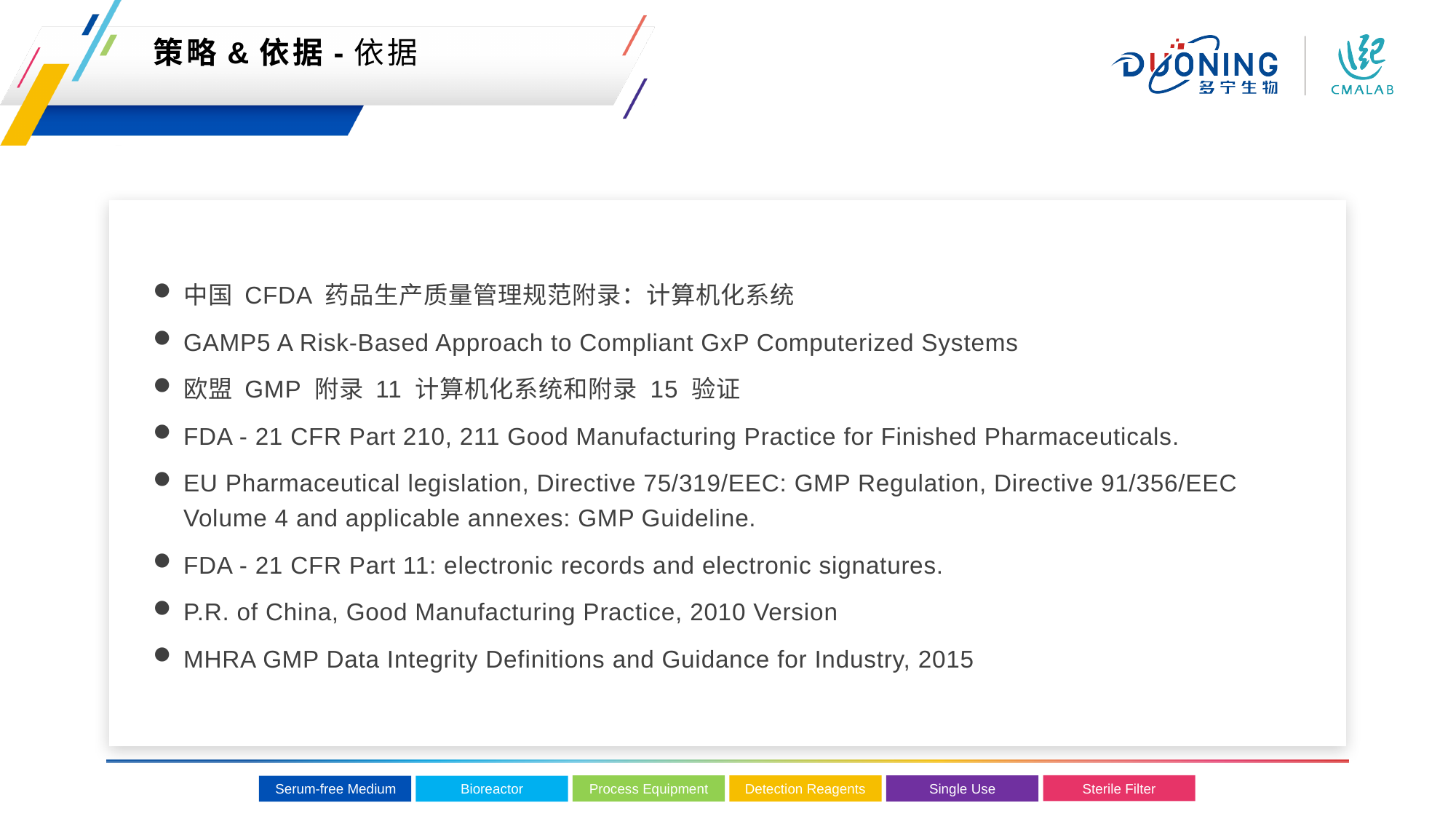

策略&依据-依据

中国 CFDA 药品生产质量管理规范附录：计算机化系统
GAMP5 A Risk-Based Approach to Compliant GxP Computerized Systems
欧盟 GMP 附录 11 计算机化系统和附录 15 验证
FDA - 21 CFR Part 210, 211 Good Manufacturing Practice for Finished Pharmaceuticals.
EU Pharmaceutical legislation, Directive 75/319/EEC: GMP Regulation, Directive 91/356/EEC Volume 4 and applicable annexes: GMP Guideline.
FDA - 21 CFR Part 11: electronic records and electronic signatures.
P.R. of China, Good Manufacturing Practice, 2010 Version
MHRA GMP Data Integrity Definitions and Guidance for Industry, 2015